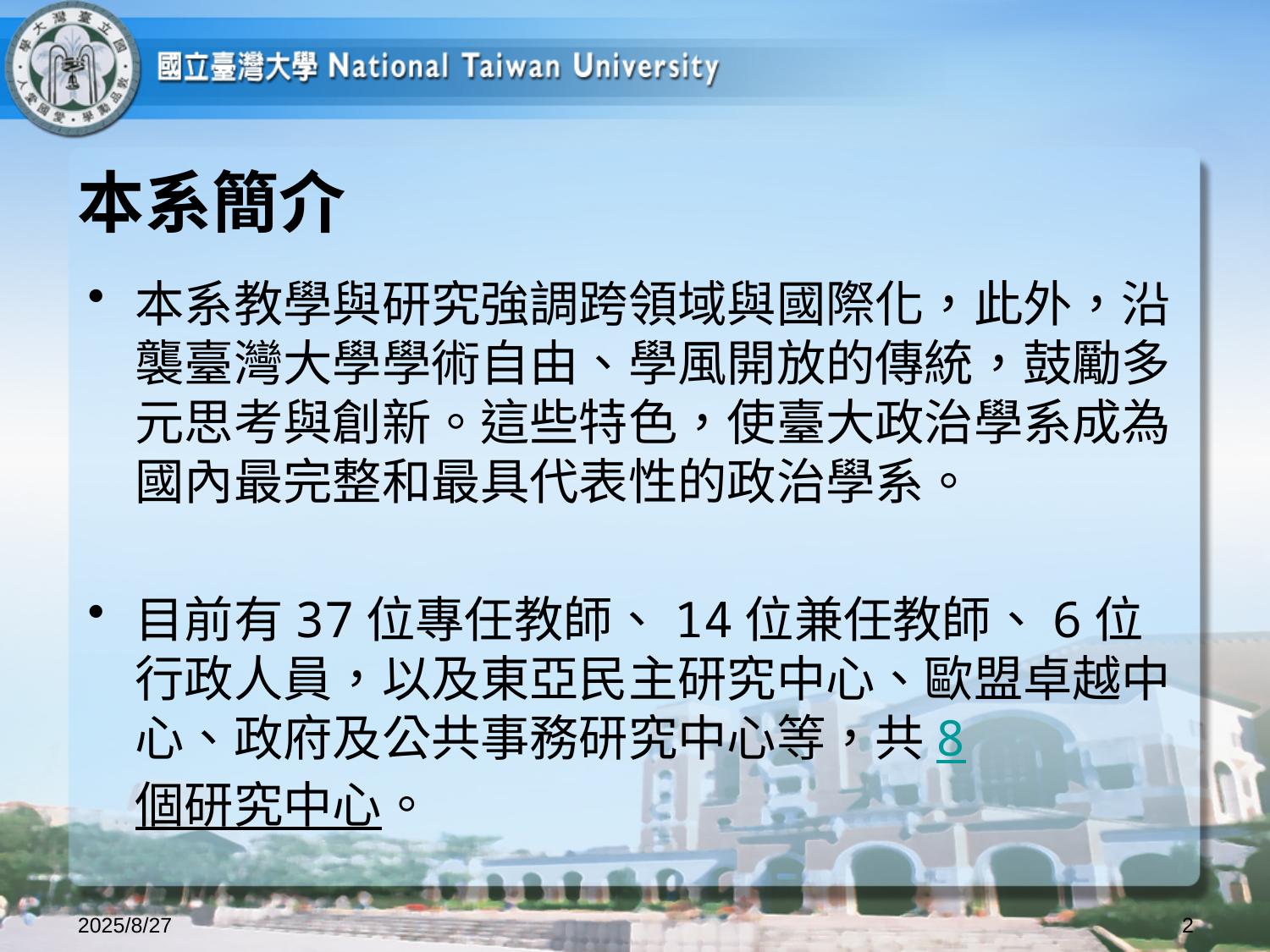

# 本系簡介
本系教學與研究強調跨領域與國際化，此外，沿襲臺灣大學學術自由、學風開放的傳統，鼓勵多元思考與創新。這些特色，使臺大政治學系成為國內最完整和最具代表性的政治學系。

目前有37位專任教師、14位兼任教師、6位行政人員，以及東亞民主研究中心、歐盟卓越中心、政府及公共事務研究中心等，共8個研究中心。
2025/8/27
2